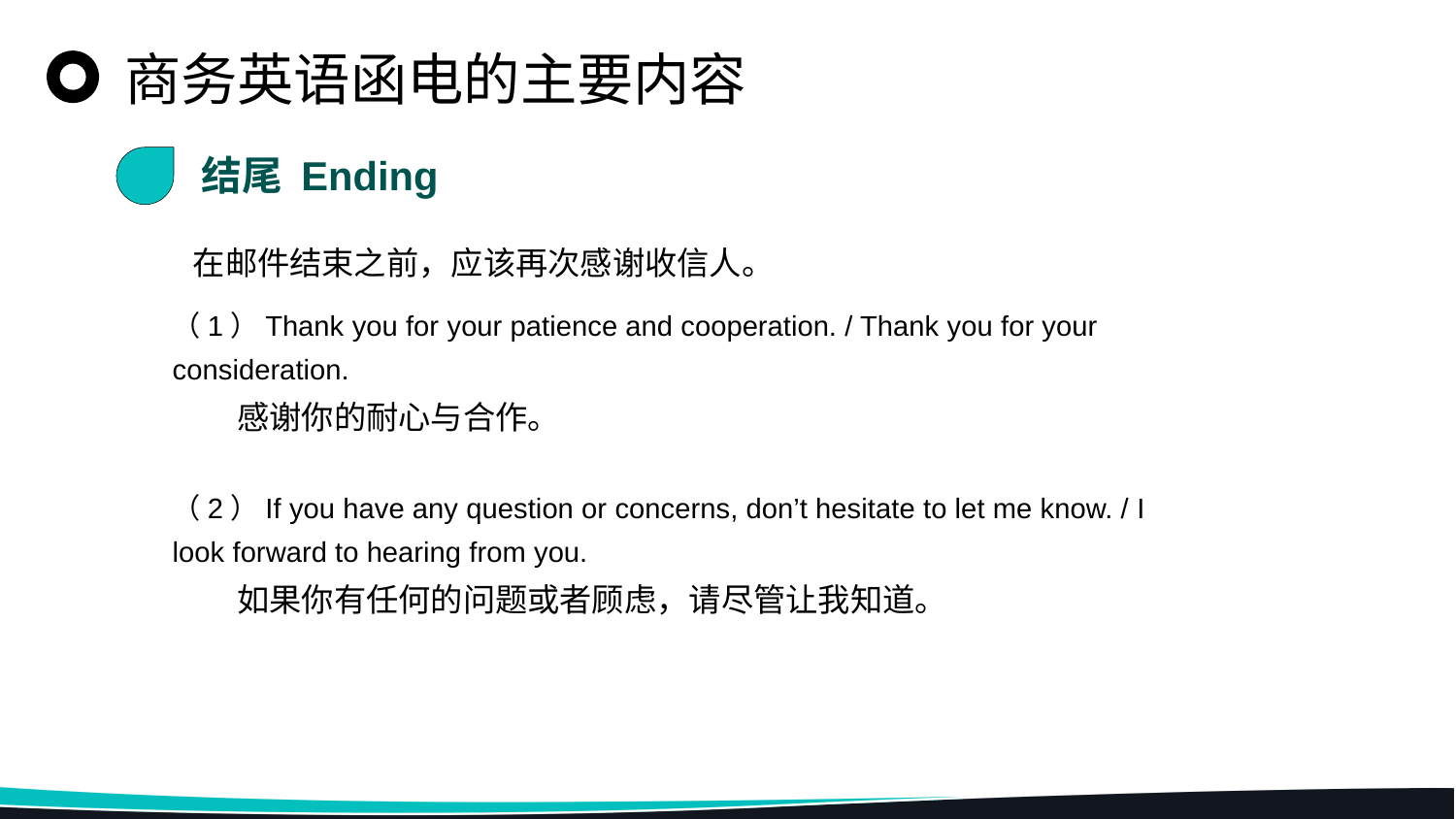

商务英语函电的主要内容
结尾 Ending

在邮件结束之前，应该再次感谢收信人。
（1）Thank you for your patience and cooperation. / Thank you for your consideration.
感谢你的耐心与合作。

（2）If you have any question or concerns, don’t hesitate to let me know. / I look forward to hearing from you.
如果你有任何的问题或者顾虑，请尽管让我知道。